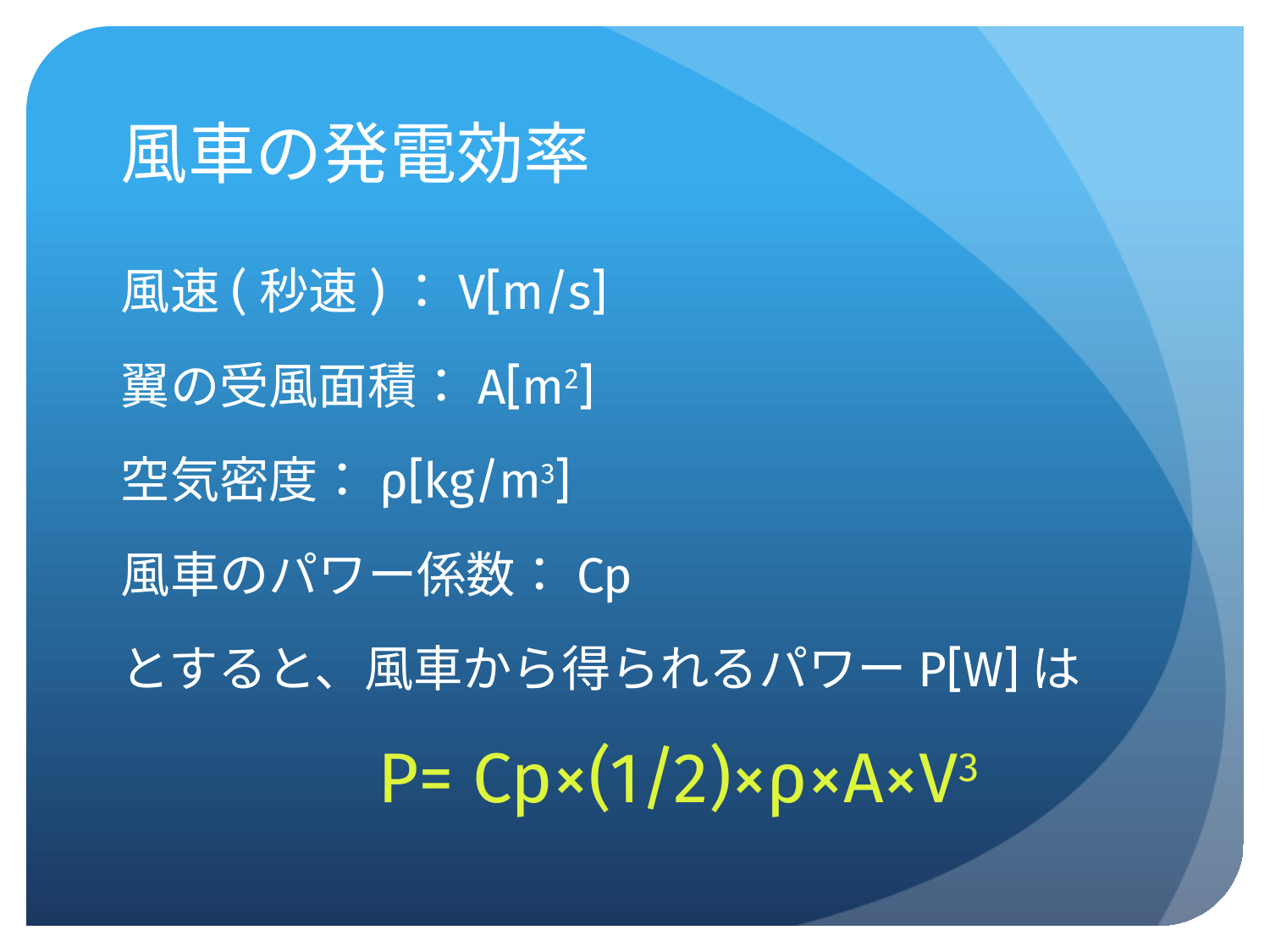

# 風車の発電効率
風速(秒速)：V[m/s]
翼の受風面積：A[m2]
空気密度：ρ[kg/m3]
風車のパワー係数：Cp
とすると、風車から得られるパワーP[W]は
　P= Cp×(1/2)×ρ×A×V3